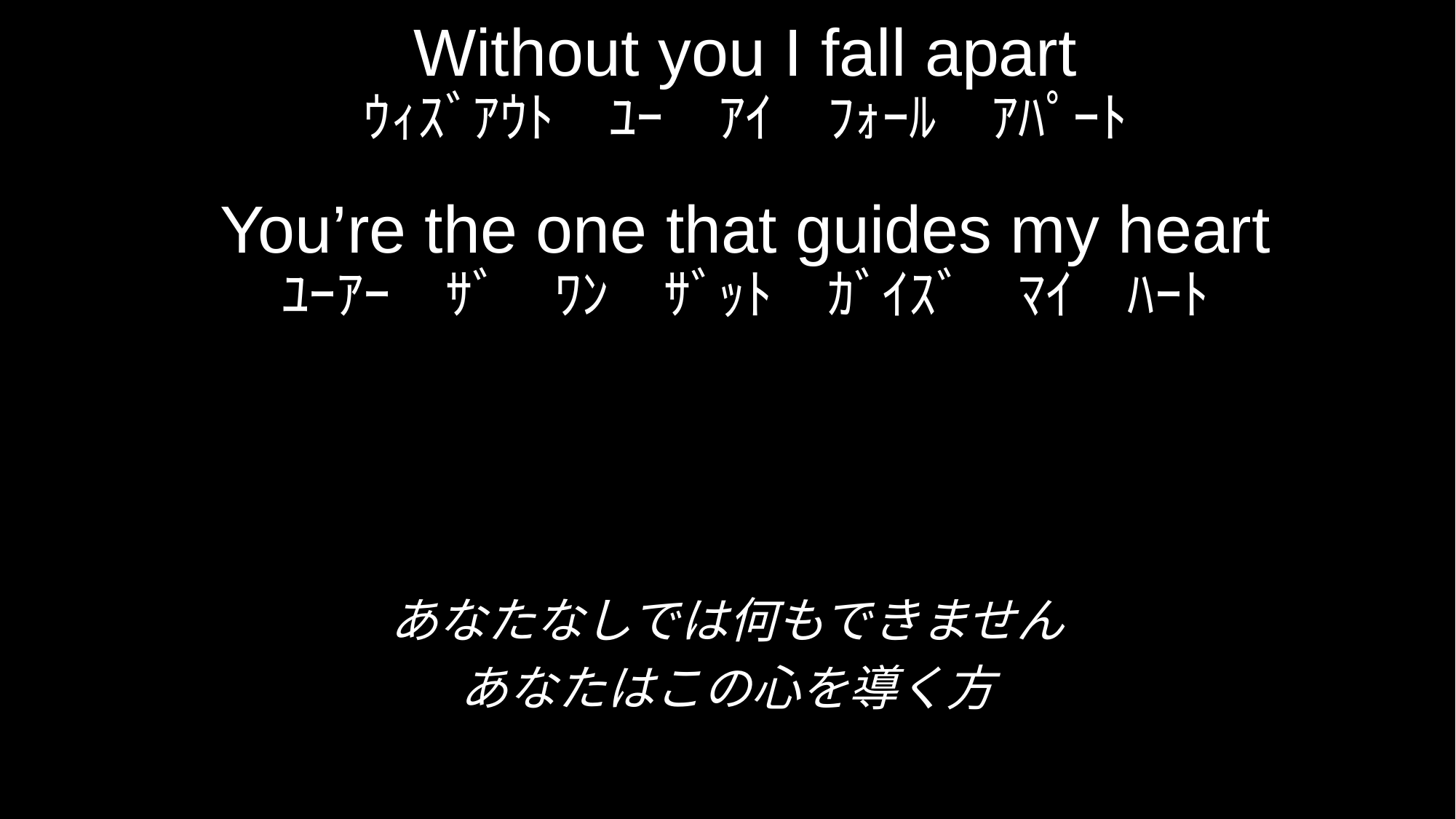

# Without you I fall apart ｳｨｽﾞｱｳﾄ　ﾕｰ　ｱｲ　ﾌｫｰﾙ　ｱﾊﾟｰﾄ You’re the one that guides my heart ﾕｰｱｰ　ｻﾞ　ﾜﾝ　ｻﾞｯﾄ　ｶﾞｲｽﾞ　ﾏｲ　ﾊｰﾄ
あなたなしでは何もできません
あなたはこの心を導く方